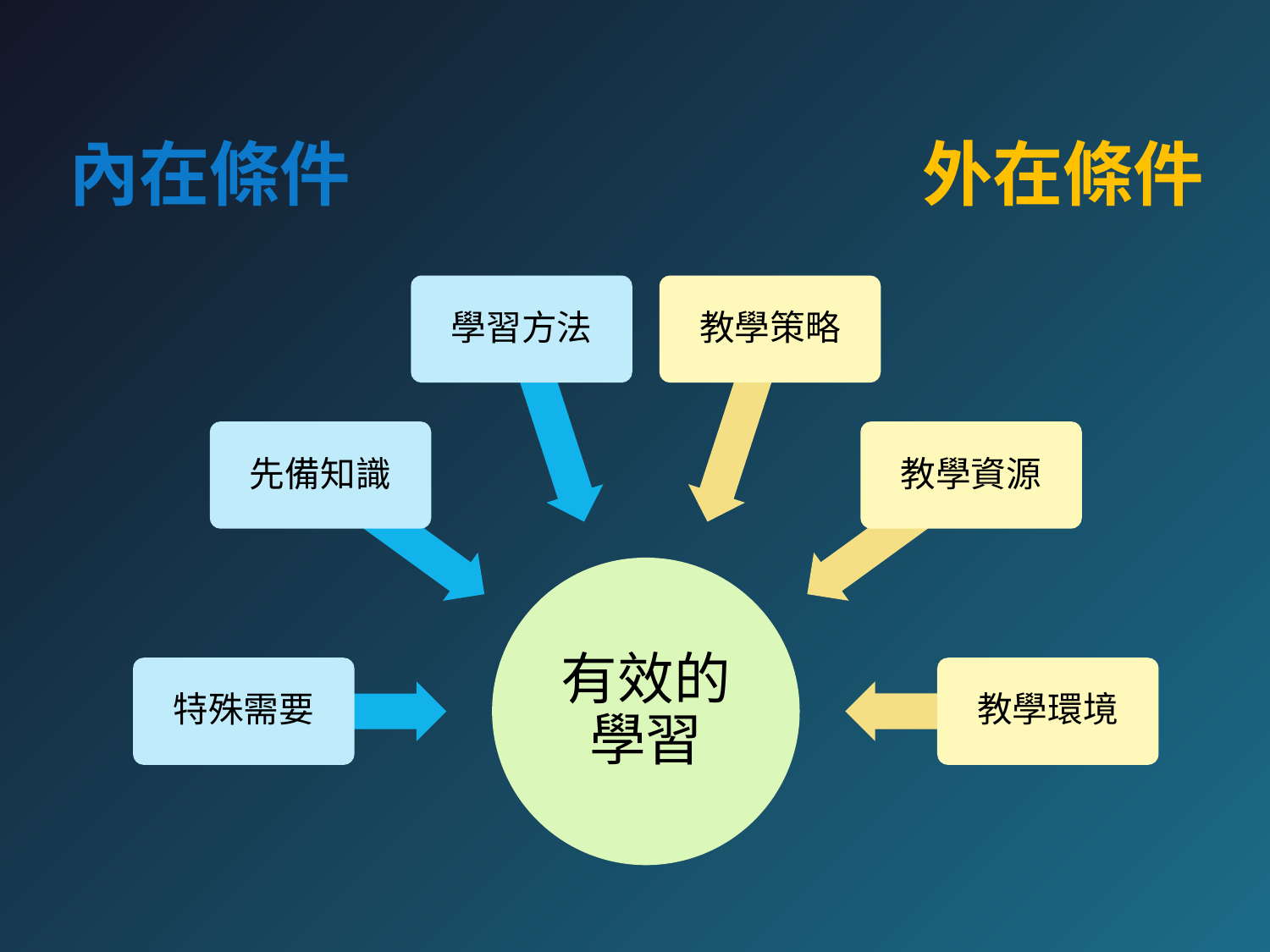

內在條件
外在條件
學習方法
教學策略

先備知識
教學資源

有效的學習
特殊需要
教學環境